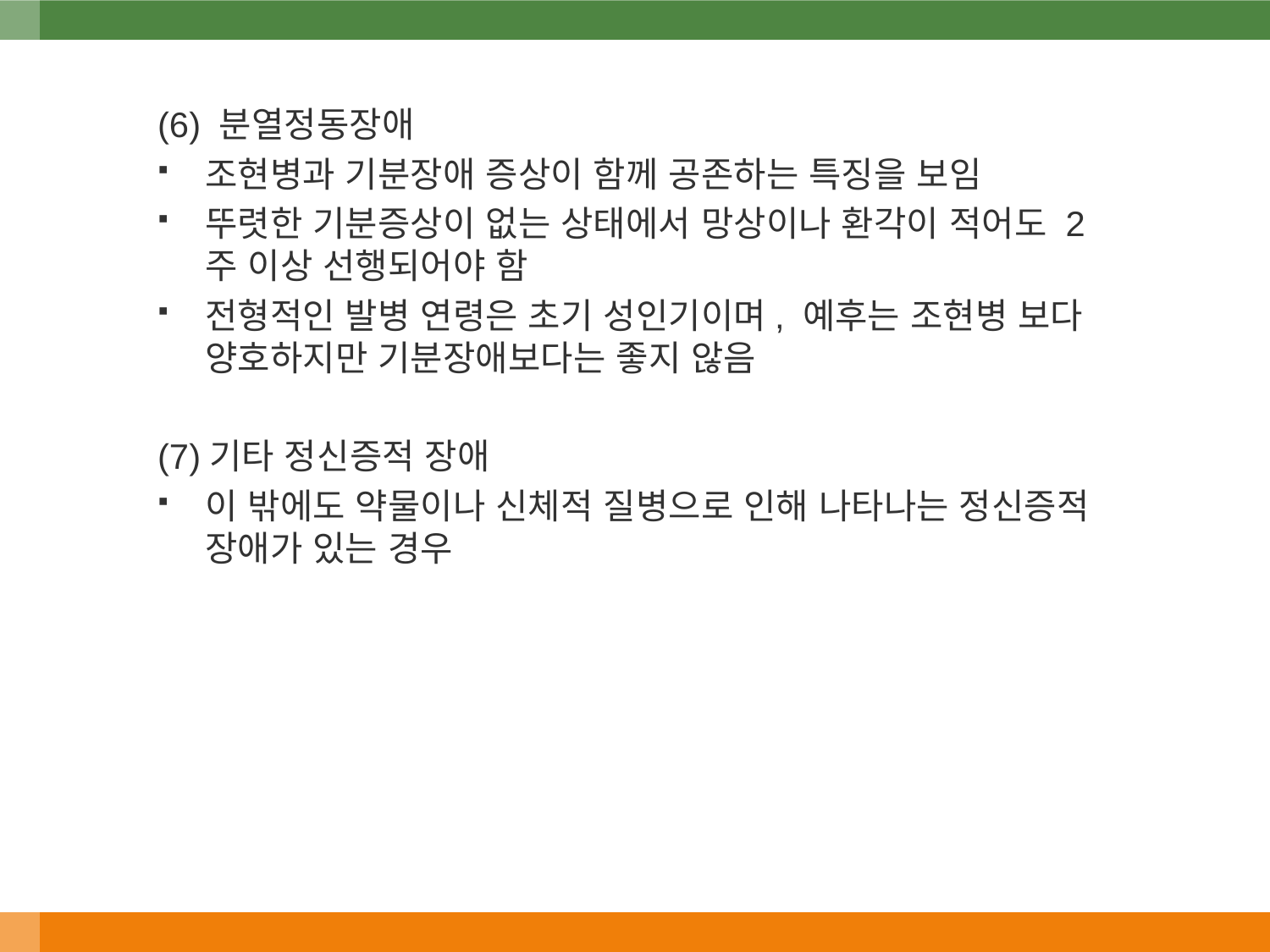

(6) 분열정동장애
조현병과 기분장애 증상이 함께 공존하는 특징을 보임
뚜렷한 기분증상이 없는 상태에서 망상이나 환각이 적어도 2주 이상 선행되어야 함
전형적인 발병 연령은 초기 성인기이며, 예후는 조현병 보다 양호하지만 기분장애보다는 좋지 않음

(7)기타 정신증적 장애
이 밖에도 약물이나 신체적 질병으로 인해 나타나는 정신증적 장애가 있는 경우